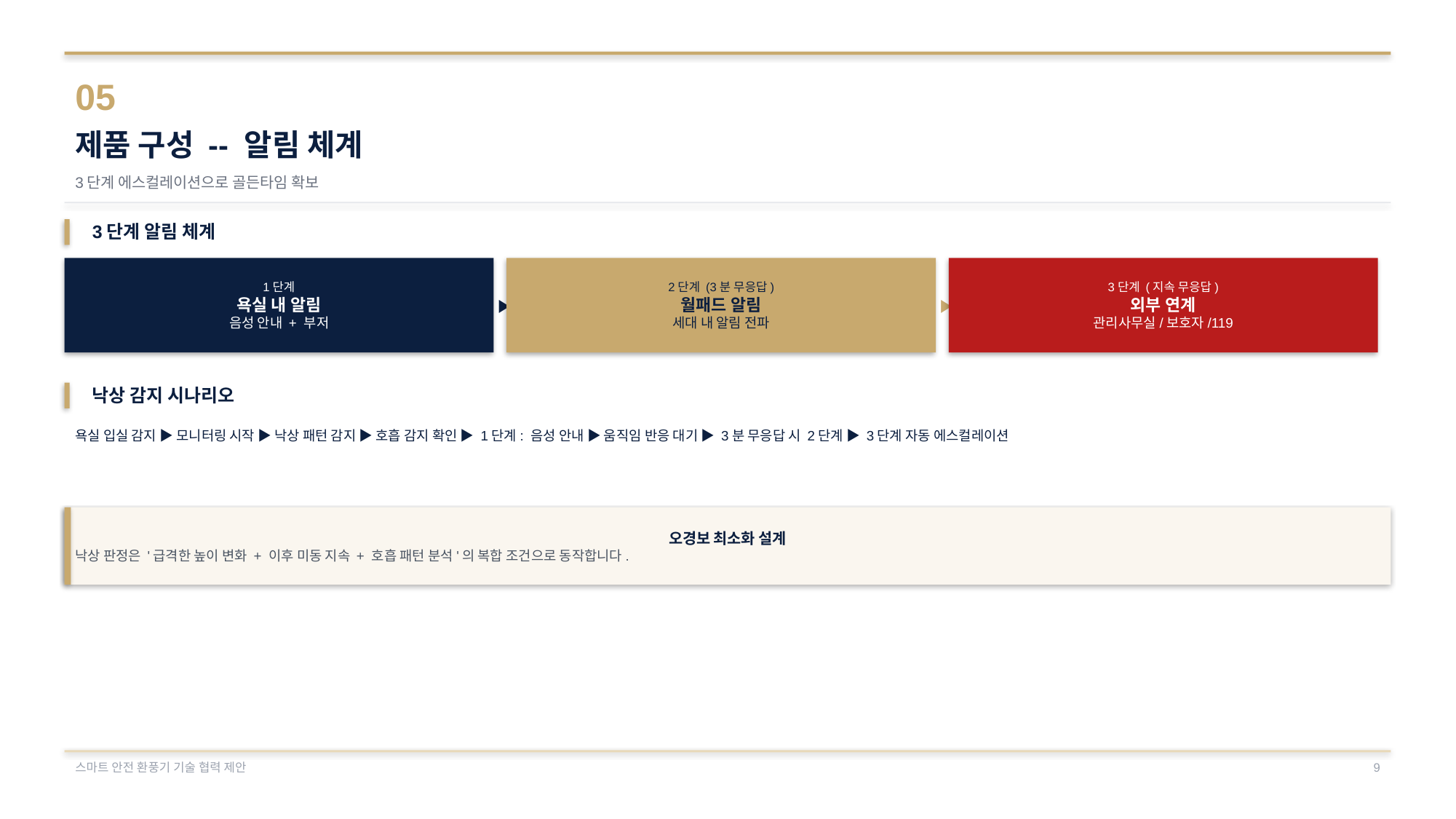

05
제품 구성 -- 알림 체계
3단계 에스컬레이션으로 골든타임 확보

3단계 알림 체계

1단계
욕실 내 알림
음성 안내 + 부저
2단계 (3분 무응답)
월패드 알림
세대 내 알림 전파
3단계 (지속 무응답)
외부 연계
관리사무실/보호자/119
▶
▶
낙상 감지 시나리오

욕실 입실 감지 ▶ 모니터링 시작 ▶ 낙상 패턴 감지 ▶ 호흡 감지 확인 ▶ 1단계: 음성 안내 ▶ 움직임 반응 대기 ▶ 3분 무응답 시 2단계 ▶ 3단계 자동 에스컬레이션
오경보 최소화 설계
낙상 판정은 '급격한 높이 변화 + 이후 미동 지속 + 호흡 패턴 분석'의 복합 조건으로 동작합니다.

스마트 안전 환풍기 기술 협력 제안
9